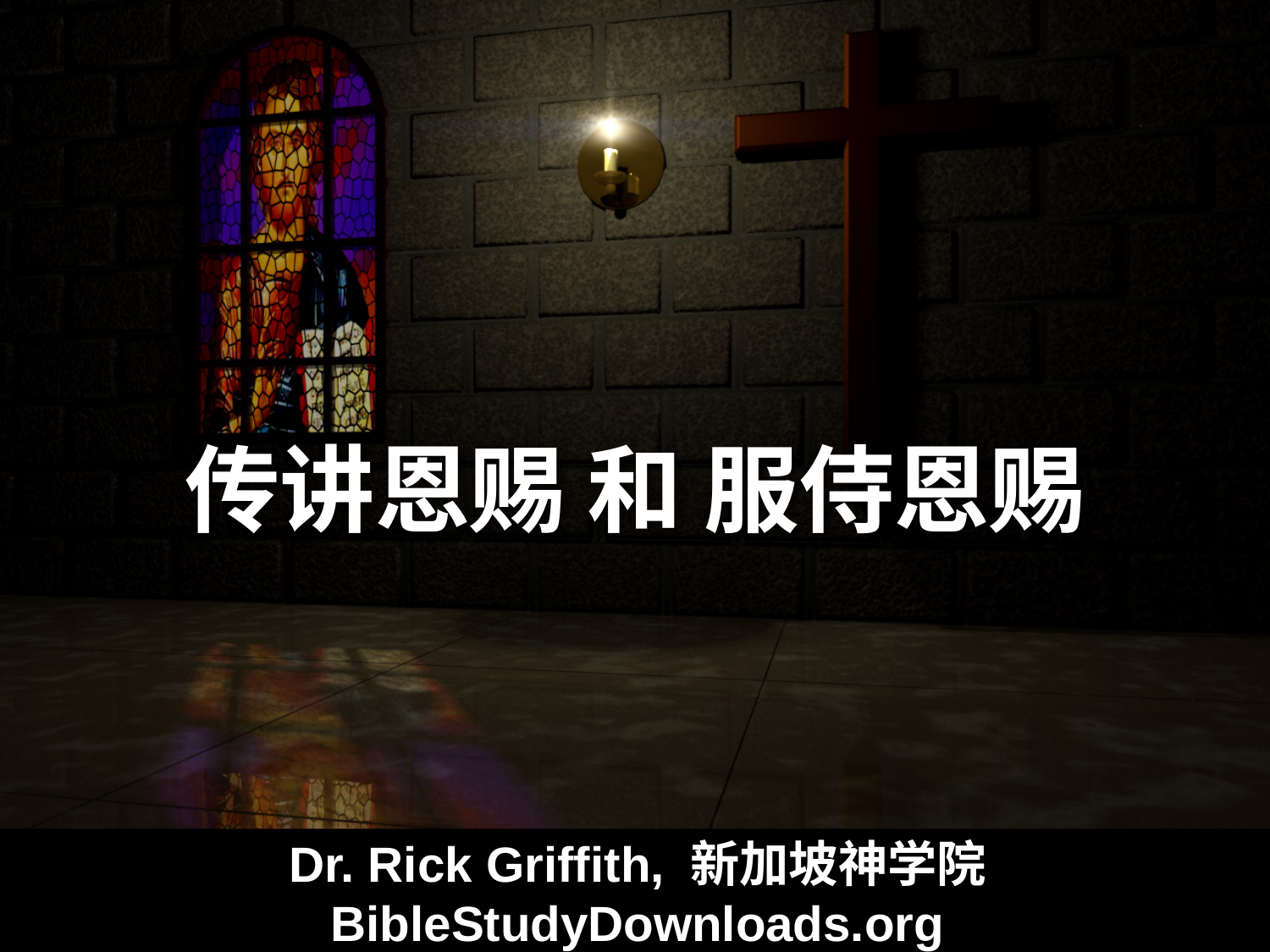

# 传讲恩赐 和 服侍恩赐
Dr. Rick Griffith, 新加坡神学院
BibleStudyDownloads.org